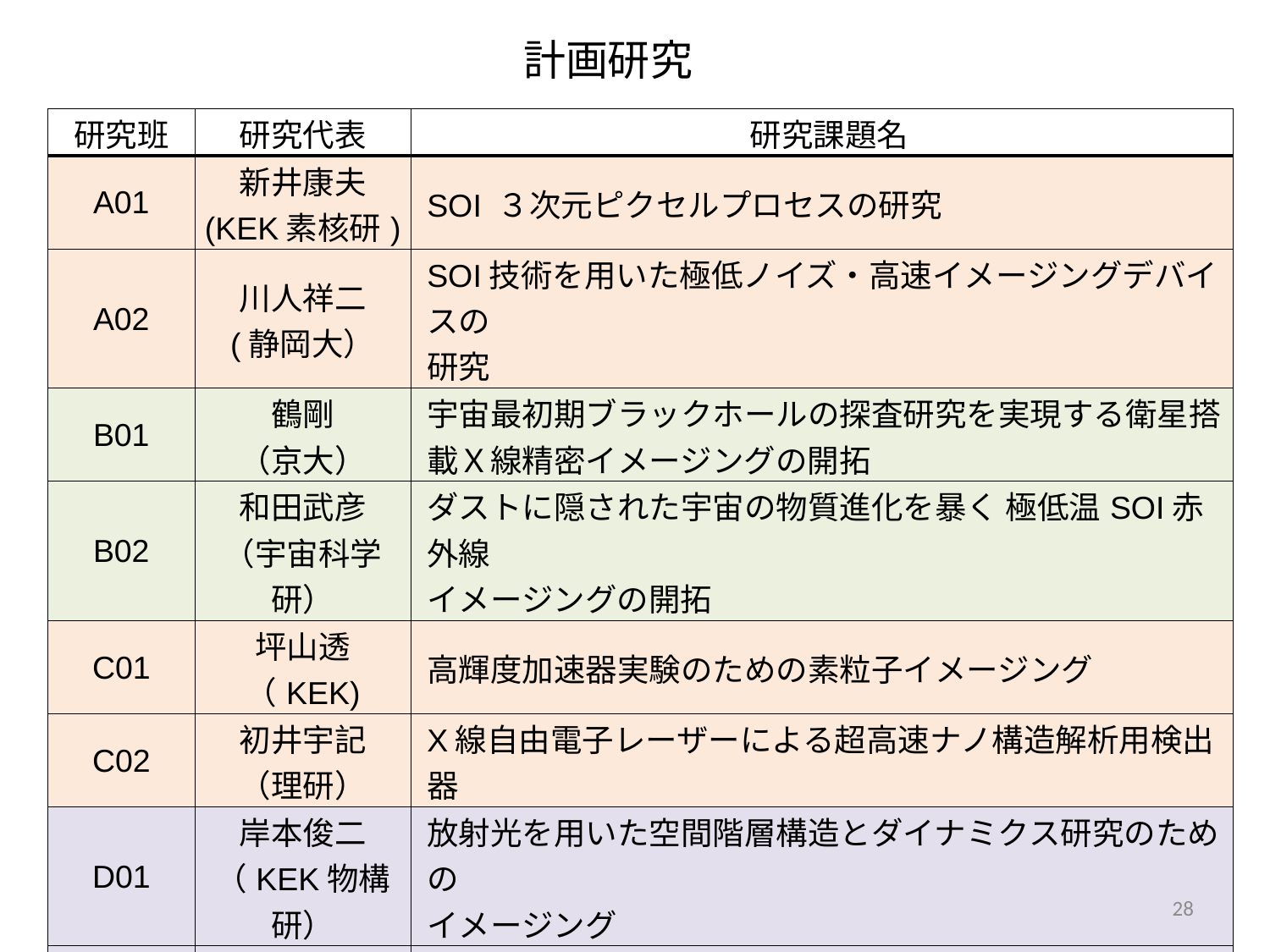

計画研究
| 研究班 | 研究代表 | 研究課題名 |
| --- | --- | --- |
| A01 | 新井康夫 (KEK素核研) | SOI ３次元ピクセルプロセスの研究 |
| A02 | 川人祥二 (静岡大） | SOI技術を用いた極低ノイズ・高速イメージングデバイスの 研究 |
| B01 | 鶴剛 （京大） | 宇宙最初期ブラックホールの探査研究を実現する衛星搭載Ｘ線精密イメージングの開拓 |
| B02 | 和田武彦 （宇宙科学研） | ダストに隠された宇宙の物質進化を暴く 極低温SOI赤外線 イメージングの開拓 |
| C01 | 坪山透 （KEK) | 高輝度加速器実験のための素粒子イメージング |
| C02 | 初井宇記 （理研） | X線自由電子レーザーによる超高速ナノ構造解析用検出器 |
| D01 | 岸本俊二 （KEK物構研） | 放射光を用いた空間階層構造とダイナミクス研究のための イメージング |
| D02 | 粟津邦男 （阪大） | 投影型イメージング質量分析による迅速で高解像度な生体内分子イメージング |
28